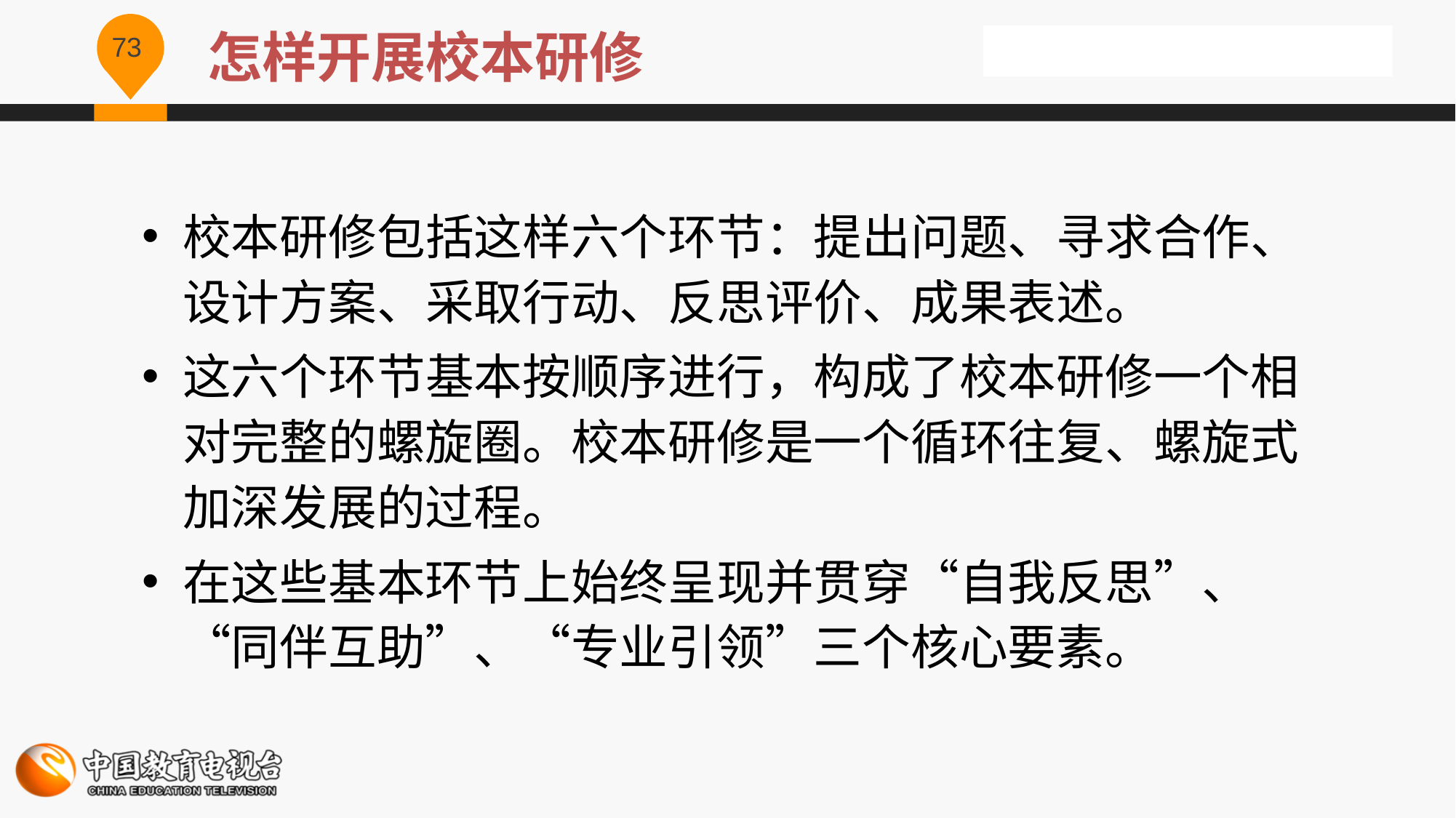

# 怎样开展校本研修
校本研修包括这样六个环节：提出问题、寻求合作、设计方案、采取行动、反思评价、成果表述。
这六个环节基本按顺序进行，构成了校本研修一个相对完整的螺旋圈。校本研修是一个循环往复、螺旋式加深发展的过程。
在这些基本环节上始终呈现并贯穿“自我反思”、“同伴互助”、“专业引领”三个核心要素。